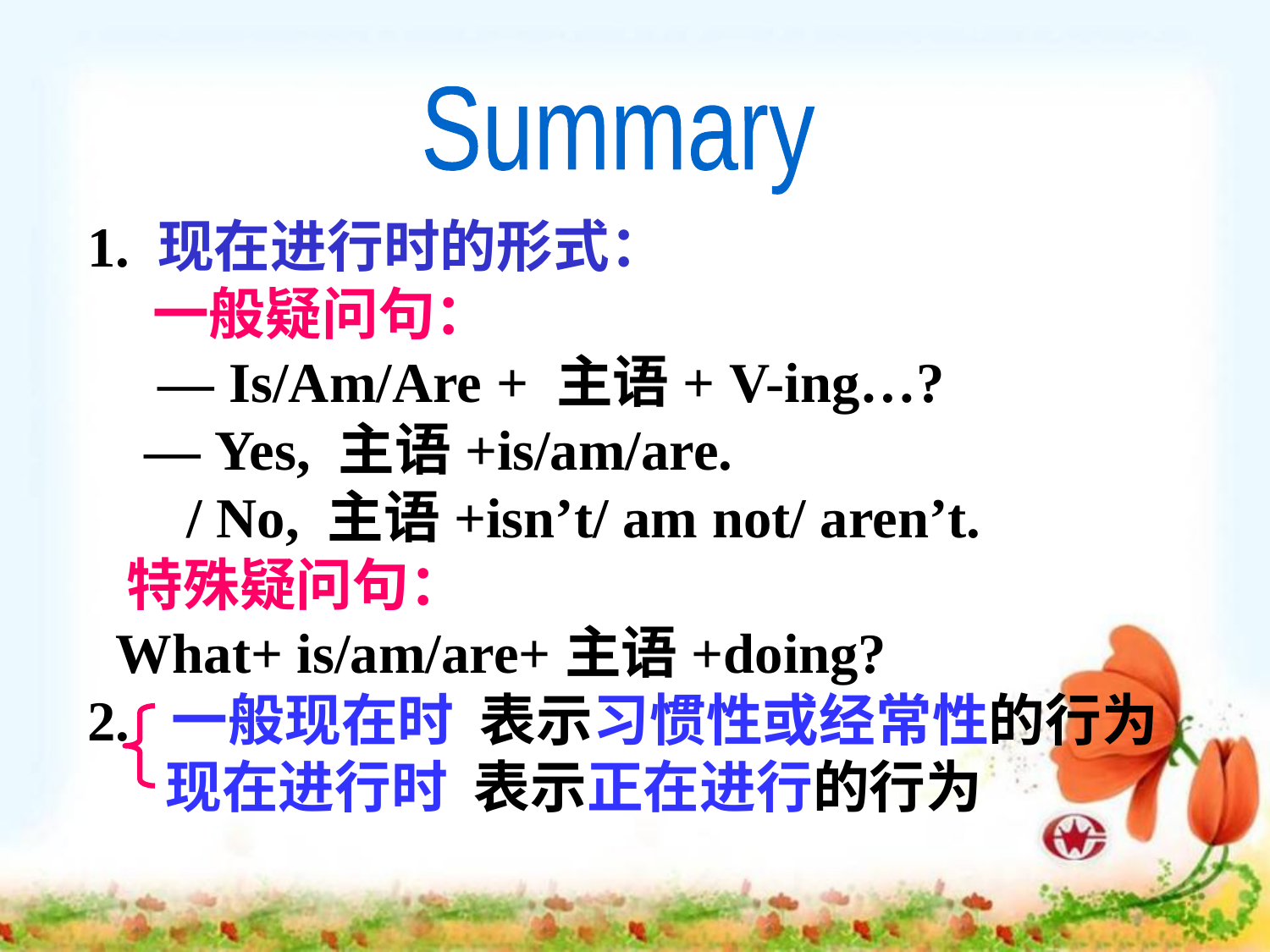

Summary
1. 现在进行时的形式：
    一般疑问句：
     — Is/Am/Are + 主语+ V-ing…?
    — Yes, 主语+is/am/are.
       / No, 主语+isn’t/ am not/ aren’t.
  特殊疑问句：
  What+ is/am/are+主语+doing?
2.  一般现在时  表示习惯性或经常性的行为
     现在进行时  表示正在进行的行为